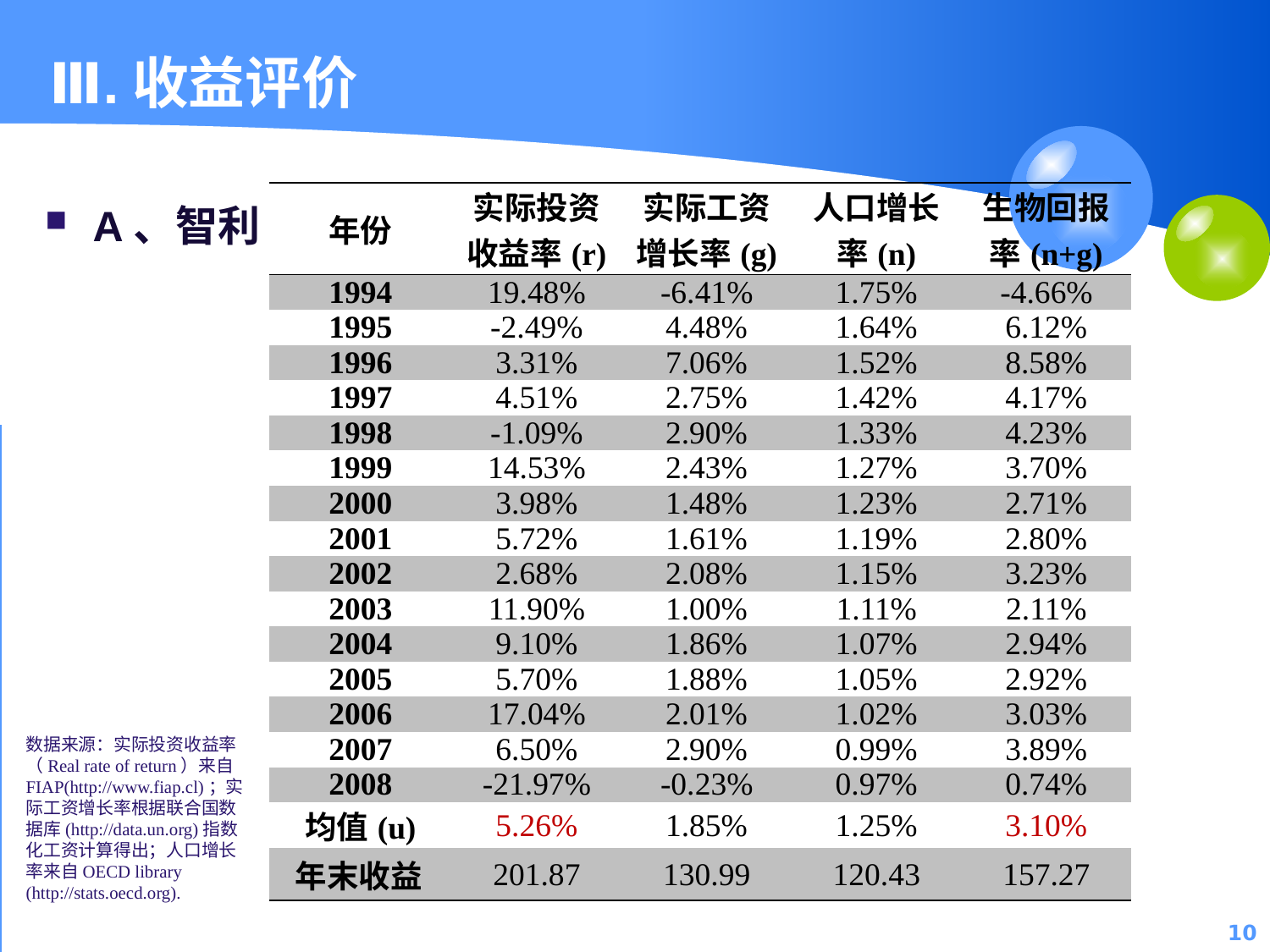

10
# Ⅲ.收益评价
| 年份 | 实际投资收益率(r) | 实际工资增长率(g) | 人口增长率(n) | 生物回报率(n+g) |
| --- | --- | --- | --- | --- |
| 1994 | 19.48% | -6.41% | 1.75% | -4.66% |
| 1995 | -2.49% | 4.48% | 1.64% | 6.12% |
| 1996 | 3.31% | 7.06% | 1.52% | 8.58% |
| 1997 | 4.51% | 2.75% | 1.42% | 4.17% |
| 1998 | -1.09% | 2.90% | 1.33% | 4.23% |
| 1999 | 14.53% | 2.43% | 1.27% | 3.70% |
| 2000 | 3.98% | 1.48% | 1.23% | 2.71% |
| 2001 | 5.72% | 1.61% | 1.19% | 2.80% |
| 2002 | 2.68% | 2.08% | 1.15% | 3.23% |
| 2003 | 11.90% | 1.00% | 1.11% | 2.11% |
| 2004 | 9.10% | 1.86% | 1.07% | 2.94% |
| 2005 | 5.70% | 1.88% | 1.05% | 2.92% |
| 2006 | 17.04% | 2.01% | 1.02% | 3.03% |
| 2007 | 6.50% | 2.90% | 0.99% | 3.89% |
| 2008 | -21.97% | -0.23% | 0.97% | 0.74% |
| 均值(u) | 5.26% | 1.85% | 1.25% | 3.10% |
| 年末收益 | 201.87 | 130.99 | 120.43 | 157.27 |
A、智利

数据来源：实际投资收益率（Real rate of return）来自FIAP(http://www.fiap.cl)；实际工资增长率根据联合国数据库(http://data.un.org)指数化工资计算得出；人口增长率来自OECD library (http://stats.oecd.org).